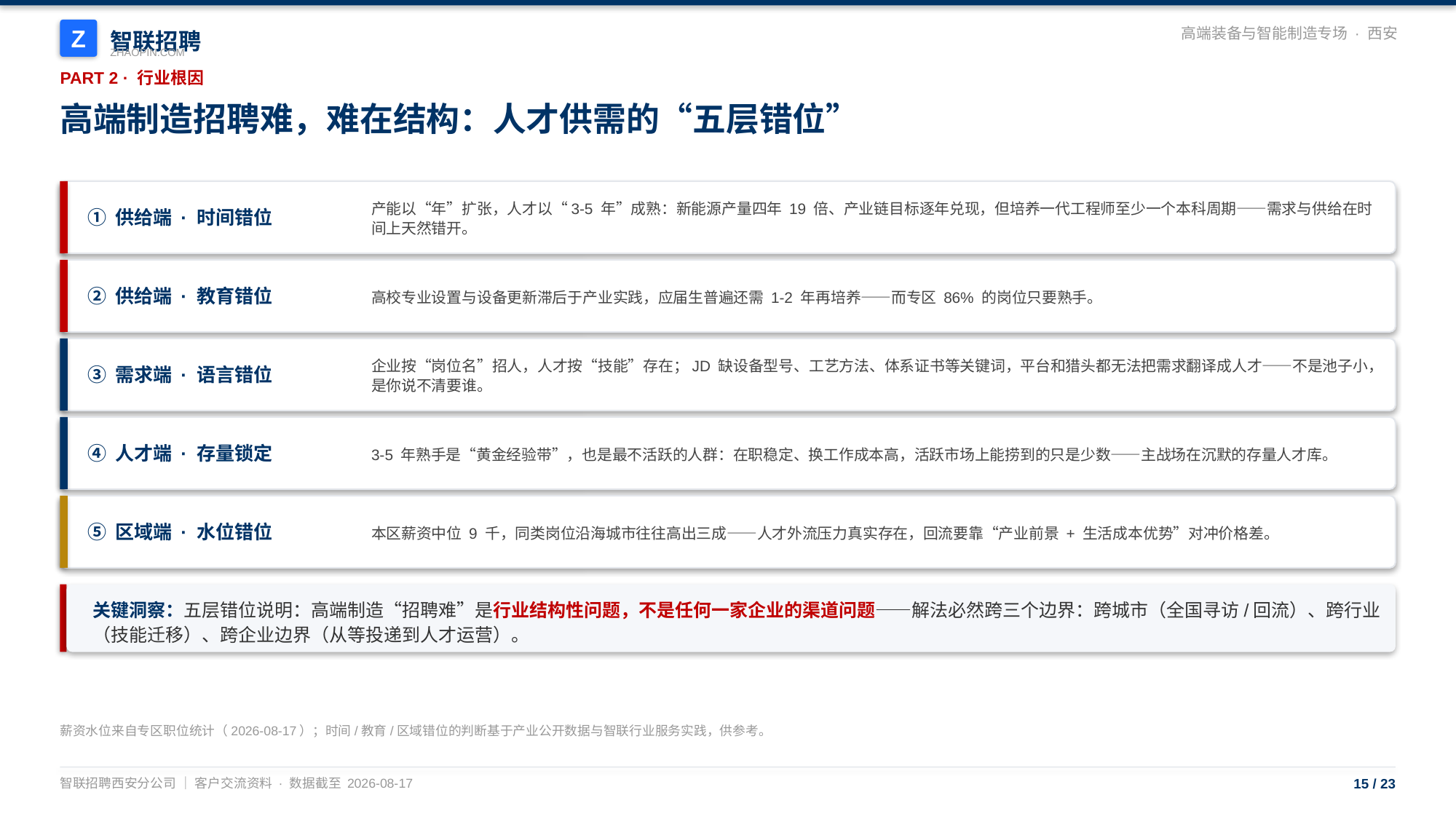

智联招聘
Z
高端装备与智能制造专场 · 西安
ZHAOPIN.COM
PART 2 · 行业根因
高端制造招聘难，难在结构：人才供需的“五层错位”

产能以“年”扩张，人才以“3-5 年”成熟：新能源产量四年 19 倍、产业链目标逐年兑现，但培养一代工程师至少一个本科周期——需求与供给在时间上天然错开。
① 供给端 · 时间错位

高校专业设置与设备更新滞后于产业实践，应届生普遍还需 1-2 年再培养——而专区 86% 的岗位只要熟手。
② 供给端 · 教育错位

企业按“岗位名”招人，人才按“技能”存在；JD 缺设备型号、工艺方法、体系证书等关键词，平台和猎头都无法把需求翻译成人才——不是池子小，是你说不清要谁。
③ 需求端 · 语言错位

3-5 年熟手是“黄金经验带”，也是最不活跃的人群：在职稳定、换工作成本高，活跃市场上能捞到的只是少数——主战场在沉默的存量人才库。
④ 人才端 · 存量锁定

本区薪资中位 9 千，同类岗位沿海城市往往高出三成——人才外流压力真实存在，回流要靠“产业前景 + 生活成本优势”对冲价格差。
⑤ 区域端 · 水位错位

关键洞察：五层错位说明：高端制造“招聘难”是行业结构性问题，不是任何一家企业的渠道问题——解法必然跨三个边界：跨城市（全国寻访/回流）、跨行业（技能迁移）、跨企业边界（从等投递到人才运营）。
薪资水位来自专区职位统计（2026-08-17）；时间/教育/区域错位的判断基于产业公开数据与智联行业服务实践，供参考。

智联招聘西安分公司 ｜ 客户交流资料 · 数据截至 2026-08-17
15 / 23